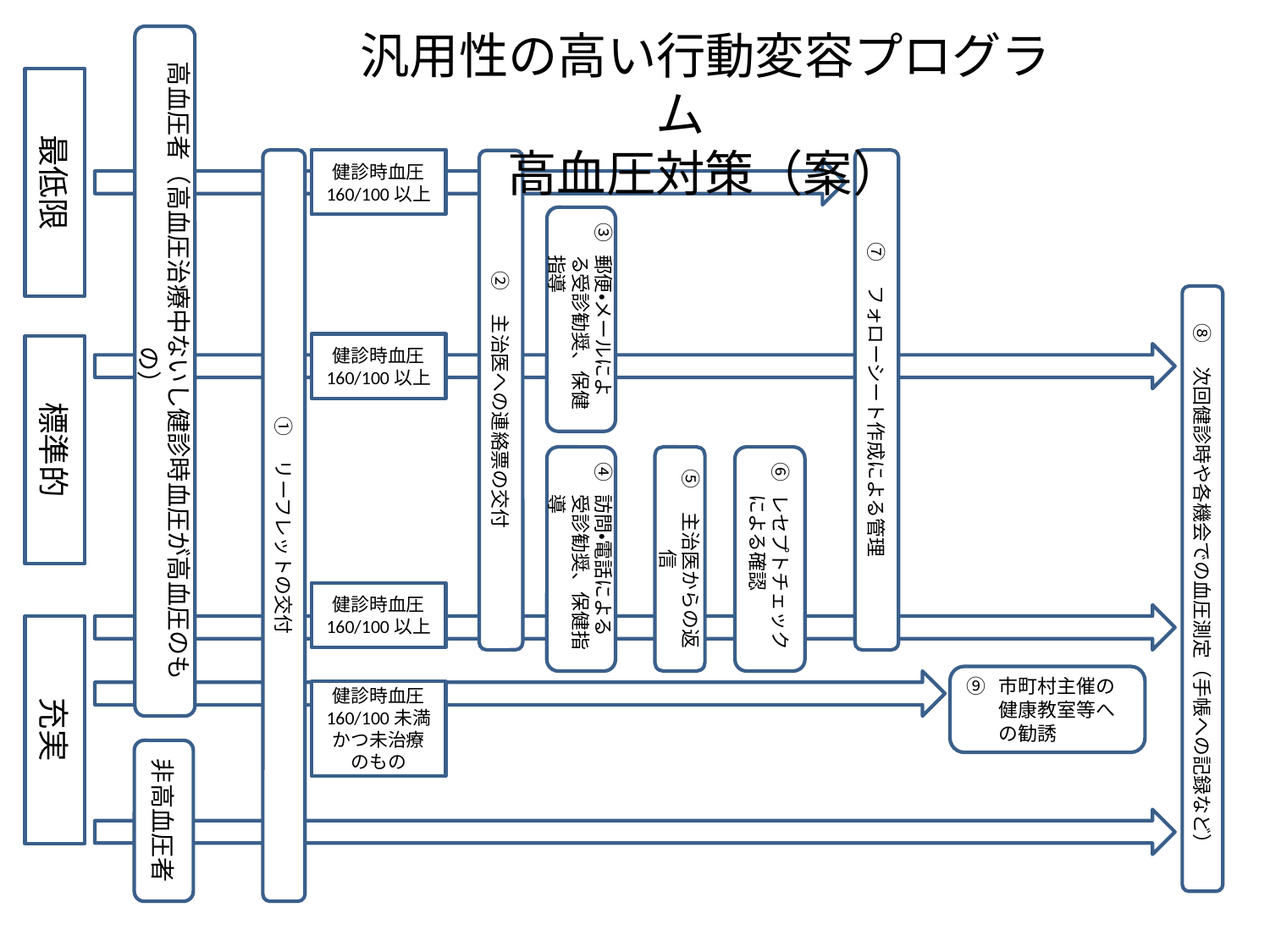

汎用性の高い行動変容プログラム
高血圧対策（案）
高血圧者（高血圧治療中ないし健診時血圧が高血圧のもの）
最低限
①　リーフレットの交付
⑦　フォローシート作成による管理
健診時血圧
160/100以上
②　主治医への連絡票の交付

郵便・メールによる受診勧奨、保健指導

⑧　次回健診時や各機会での血圧測定（手帳への記録など）

健診時血圧
160/100以上
標準的

訪問・電話による受診勧奨、保健指導
⑤　主治医からの返信
レセプトチェックによる確認
健診時血圧
160/100以上

充実
市町村主催の健康教室等への勧誘

健診時血圧
160/100未満かつ未治療のもの
非高血圧者